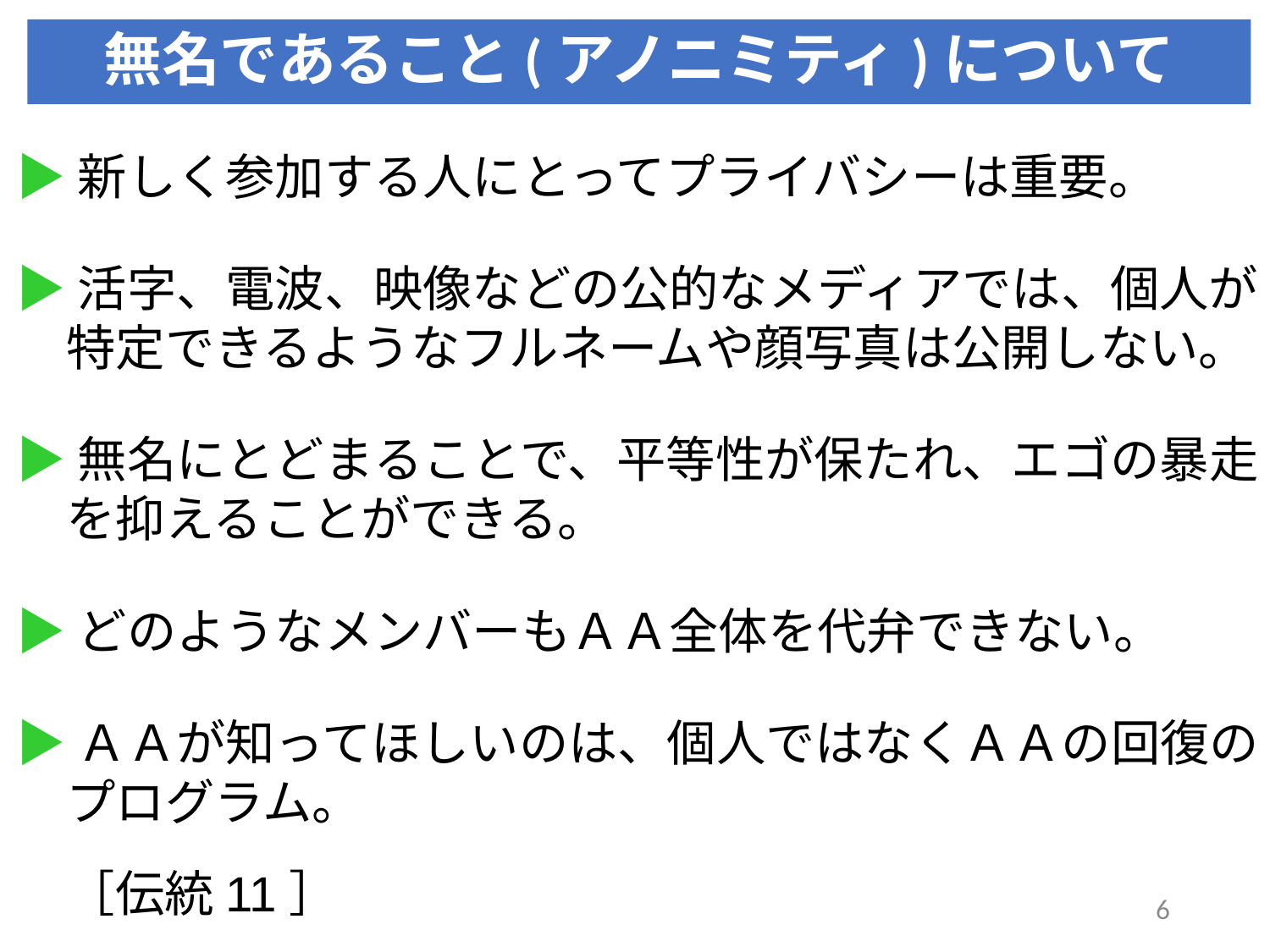

# 無名であること(アノニミティ)について
▶新しく参加する人にとってプライバシーは重要。
▶活字、電波、映像などの公的なメディアでは、個人が特定できるようなフルネームや顔写真は公開しない。
▶無名にとどまることで、平等性が保たれ、エゴの暴走を抑えることができる。
▶どのようなメンバーもＡＡ全体を代弁できない。
▶ＡＡが知ってほしいのは、個人ではなくＡＡの回復のプログラム。
　［伝統11］

6